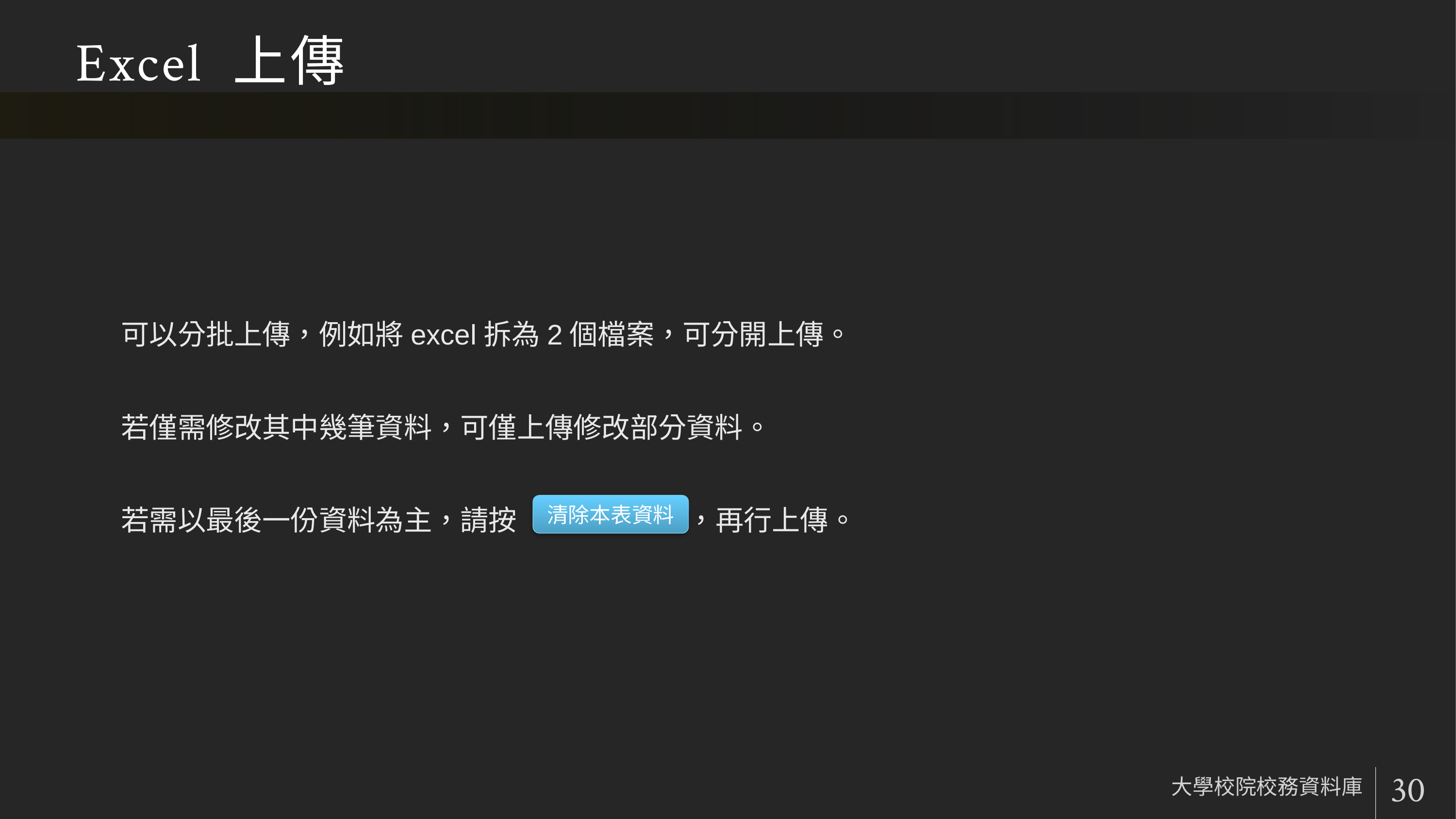

# Excel 上傳

可以分批上傳，例如將excel拆為2個檔案，可分開上傳。

若僅需修改其中幾筆資料，可僅上傳修改部分資料。

若需以最後一份資料為主，請按                           ，再行上傳。

清除本表資料
大學校院校務資料庫
30